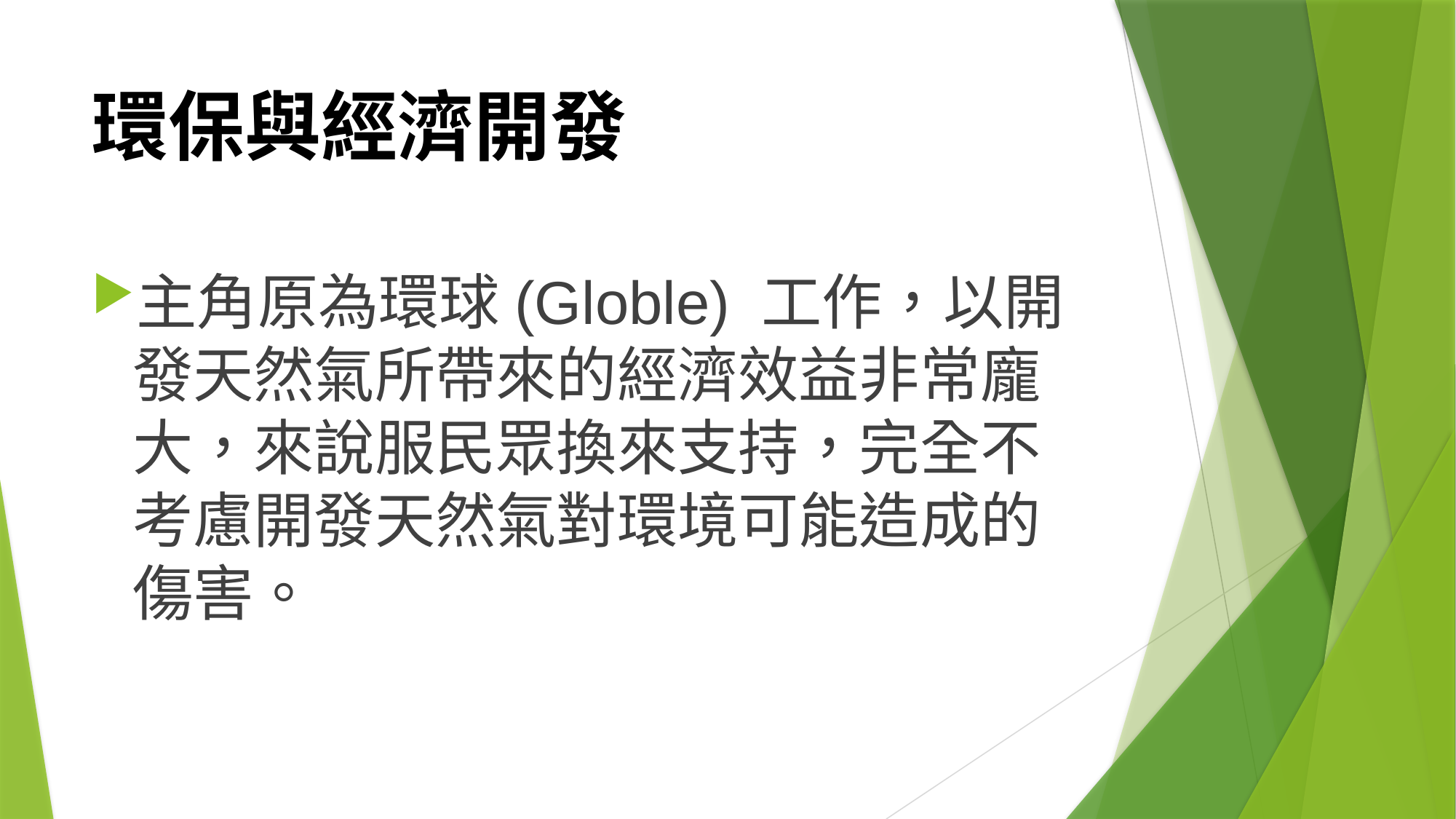

# 環保與經濟開發
主角原為環球(Globle) 工作，以開發天然氣所帶來的經濟效益非常龐大，來說服民眾換來支持，完全不考慮開發天然氣對環境可能造成的傷害。